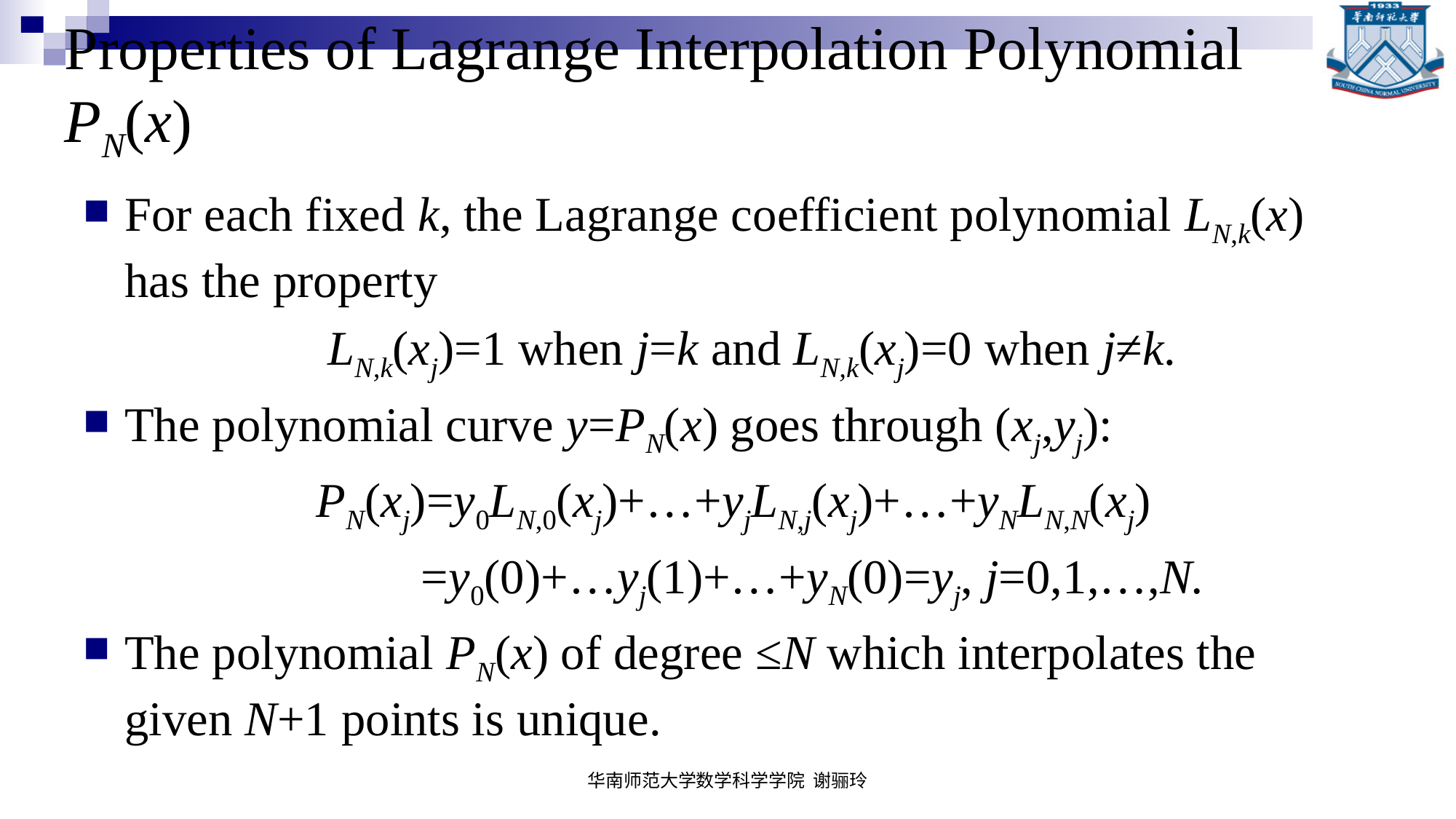

# Properties of Lagrange Interpolation Polynomial PN(x)
For each fixed k, the Lagrange coefficient polynomial LN,k(x) has the property
    LN,k(xj)=1 when j=k and LN,k(xj)=0 when j≠k.
The polynomial curve y=PN(x) goes through (xj,yj):
 PN(xj)=y0LN,0(xj)+…+yjLN,j(xj)+…+yNLN,N(xj)
              =y0(0)+…yj(1)+…+yN(0)=yj, j=0,1,…,N.
The polynomial PN(x) of degree ≤N which interpolates the given N+1 points is unique.

华南师范大学数学科学学院  谢骊玲